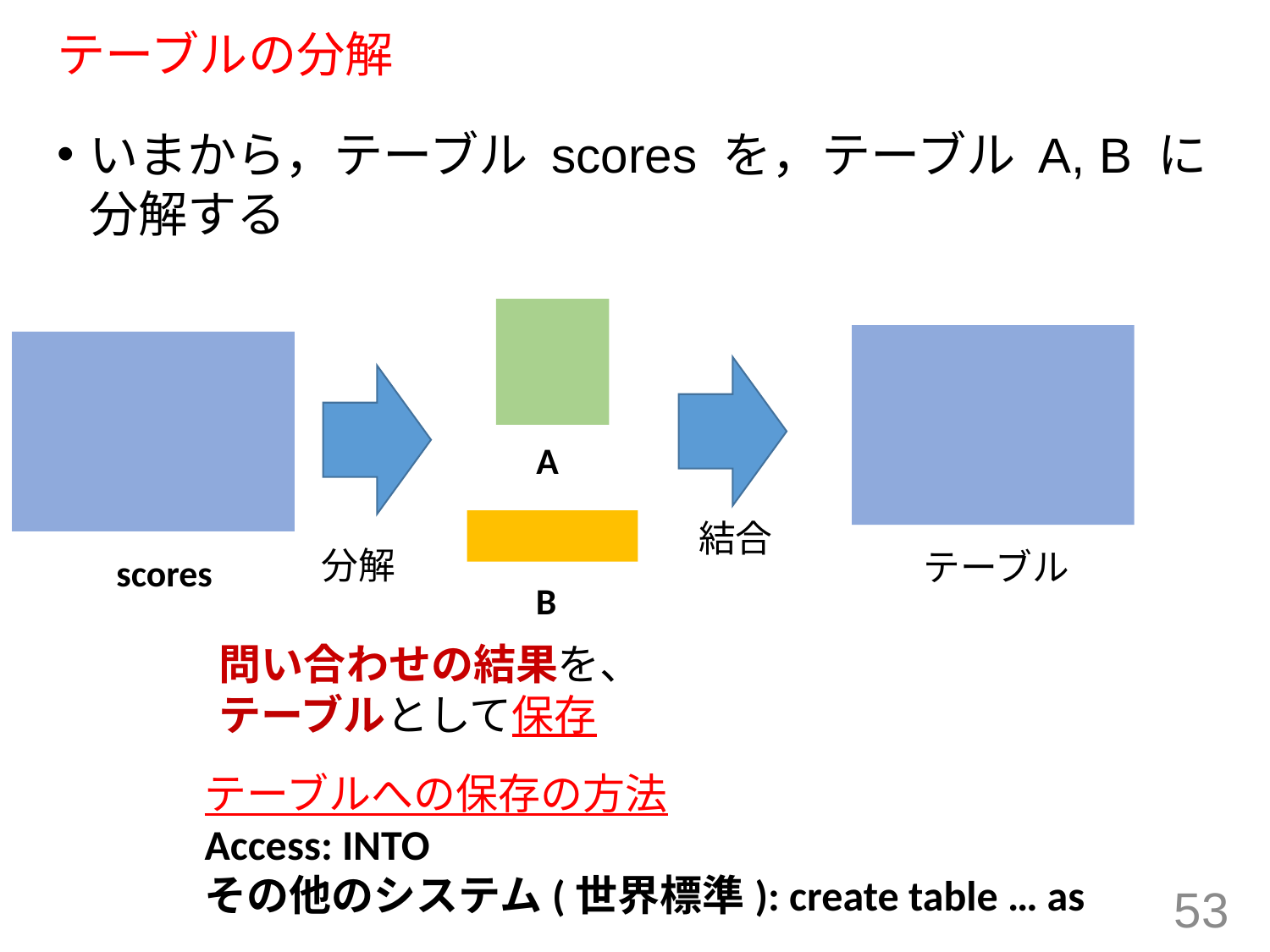

# テーブルの分解
いまから，テーブル scores を，テーブル A, B に分解する

A
結合

分解
テーブル
scores
B
問い合わせの結果を、
テーブルとして保存
テーブルへの保存の方法
Access: INTO
その他のシステム(世界標準): create table … as
53